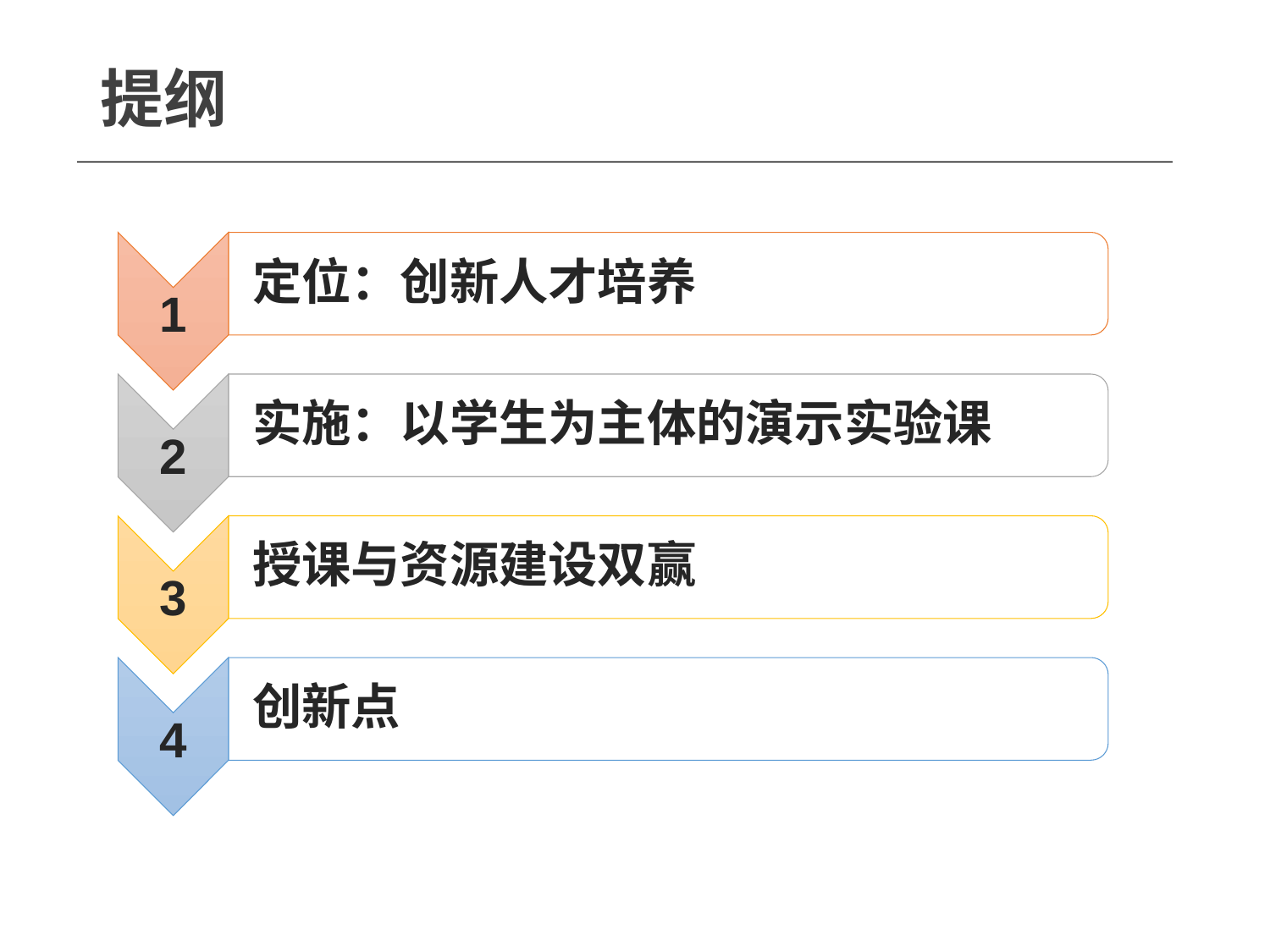

# 提纲
1
定位：创新人才培养
2
实施：以学生为主体的演示实验课
3
授课与资源建设双赢
创新点
4